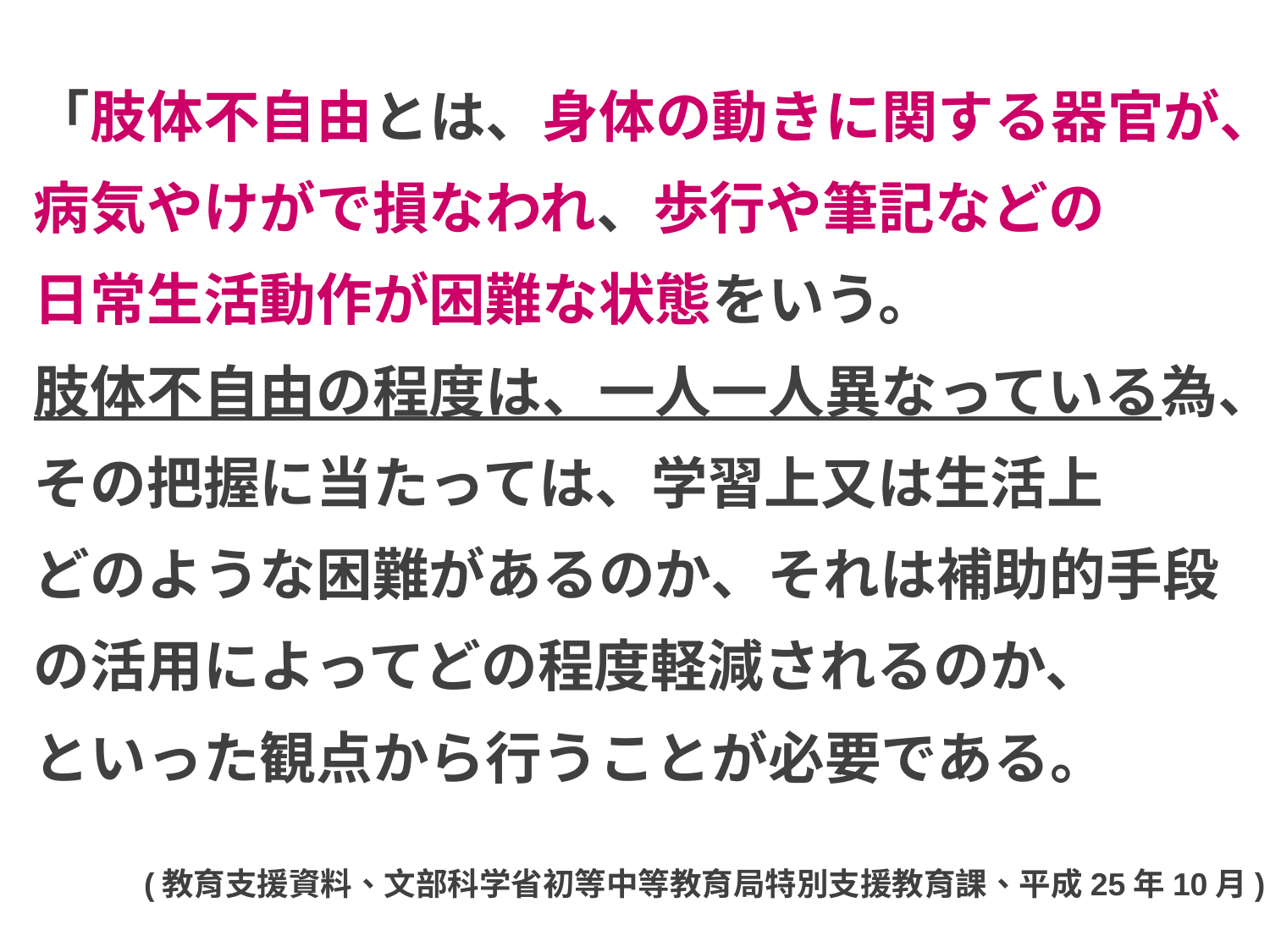

「肢体不自由とは、身体の動きに関する器官が、病気やけがで損なわれ、歩行や筆記などの
日常生活動作が困難な状態をいう。
肢体不自由の程度は、一人一人異なっている為、その把握に当たっては、学習上又は生活上
どのような困難があるのか、それは補助的手段の活用によってどの程度軽減されるのか、
といった観点から行うことが必要である。
(教育支援資料、文部科学省初等中等教育局特別支援教育課、平成25年10月)